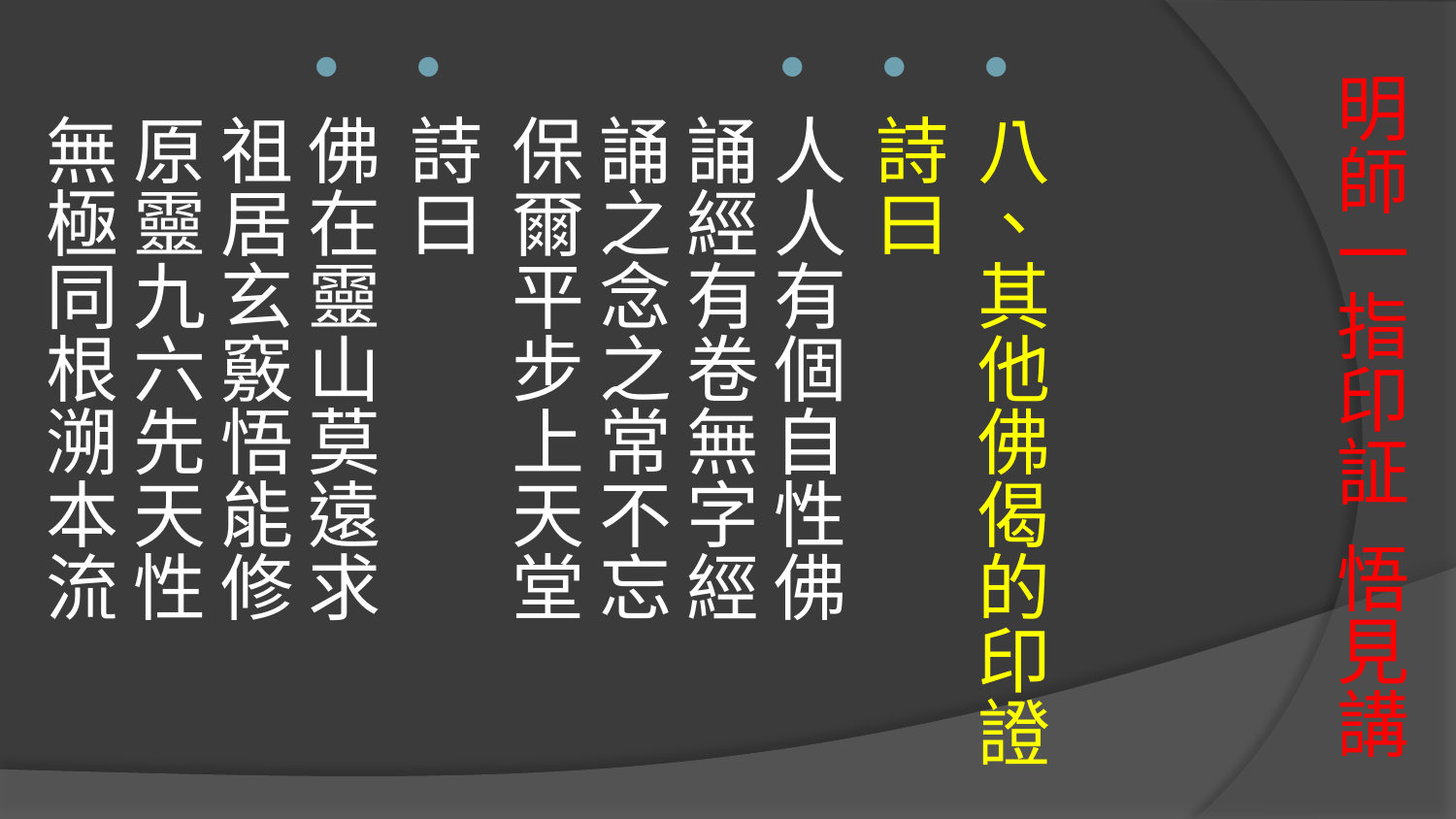

八、其他佛偈的印證
詩曰
人人有個自性佛 
誦經有卷無字經
誦之念之常不忘 
保爾平步上天堂
詩曰
佛在靈山莫遠求 
祖居玄竅悟能修
原靈九六先天性 
無極同根溯本流
# 明師一指印証  悟見講